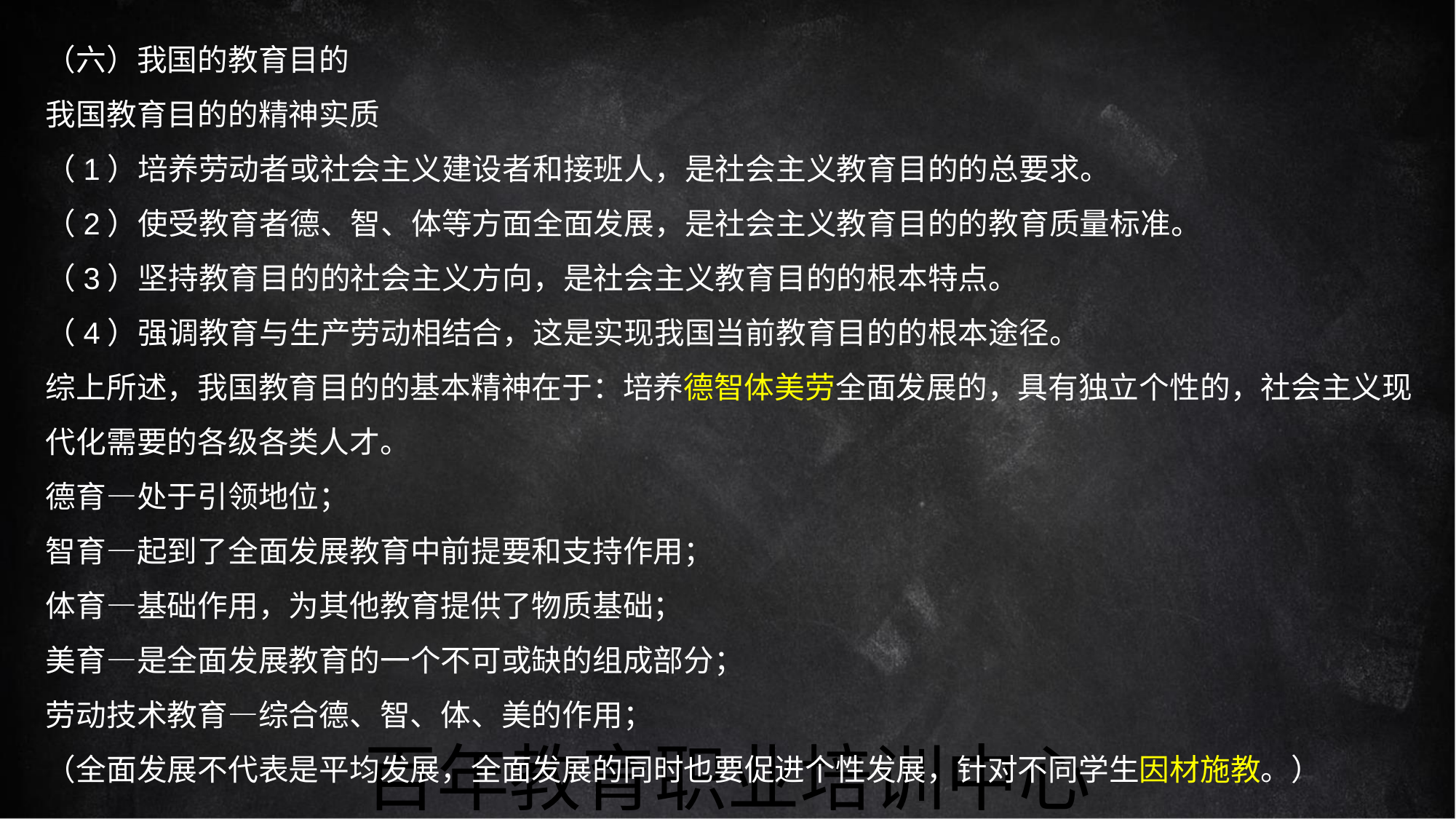

（六）我国的教育目的
我国教育目的的精神实质
（1）培养劳动者或社会主义建设者和接班人，是社会主义教育目的的总要求。
（2）使受教育者德、智、体等方面全面发展，是社会主义教育目的的教育质量标准。
（3）坚持教育目的的社会主义方向，是社会主义教育目的的根本特点。
（4）强调教育与生产劳动相结合，这是实现我国当前教育目的的根本途径。
综上所述，我国教育目的的基本精神在于：培养德智体美劳全面发展的，具有独立个性的，社会主义现
代化需要的各级各类人才。
德育—处于引领地位；
智育—起到了全面发展教育中前提要和支持作用；
体育—基础作用，为其他教育提供了物质基础；
美育—是全面发展教育的一个不可或缺的组成部分；
劳动技术教育—综合德、智、体、美的作用；
百年教育职业培训中心
（全面发展不代表是平均发展，全面发展的同时也要促进个性发展，针对不同学生因材施教。）